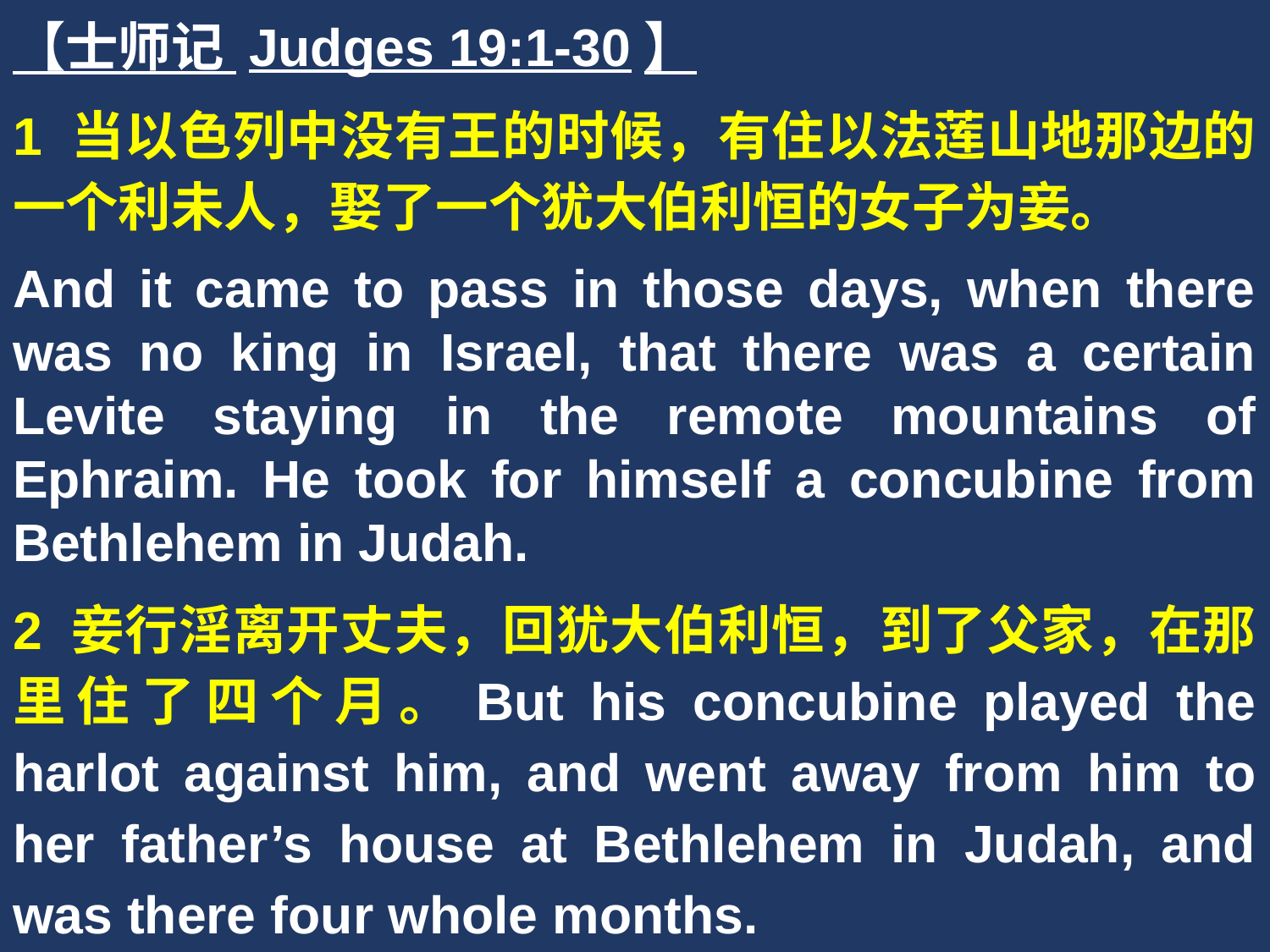

【士师记 Judges 19:1-30】
1 当以色列中没有王的时候，有住以法莲山地那边的一个利未人，娶了一个犹大伯利恒的女子为妾。
And it came to pass in those days, when there was no king in Israel, that there was a certain Levite staying in the remote mountains of Ephraim. He took for himself a concubine from Bethlehem in Judah.
2 妾行淫离开丈夫，回犹大伯利恒，到了父家，在那里住了四个月。But his concubine played the harlot against him, and went away from him to her father’s house at Bethlehem in Judah, and was there four whole months.